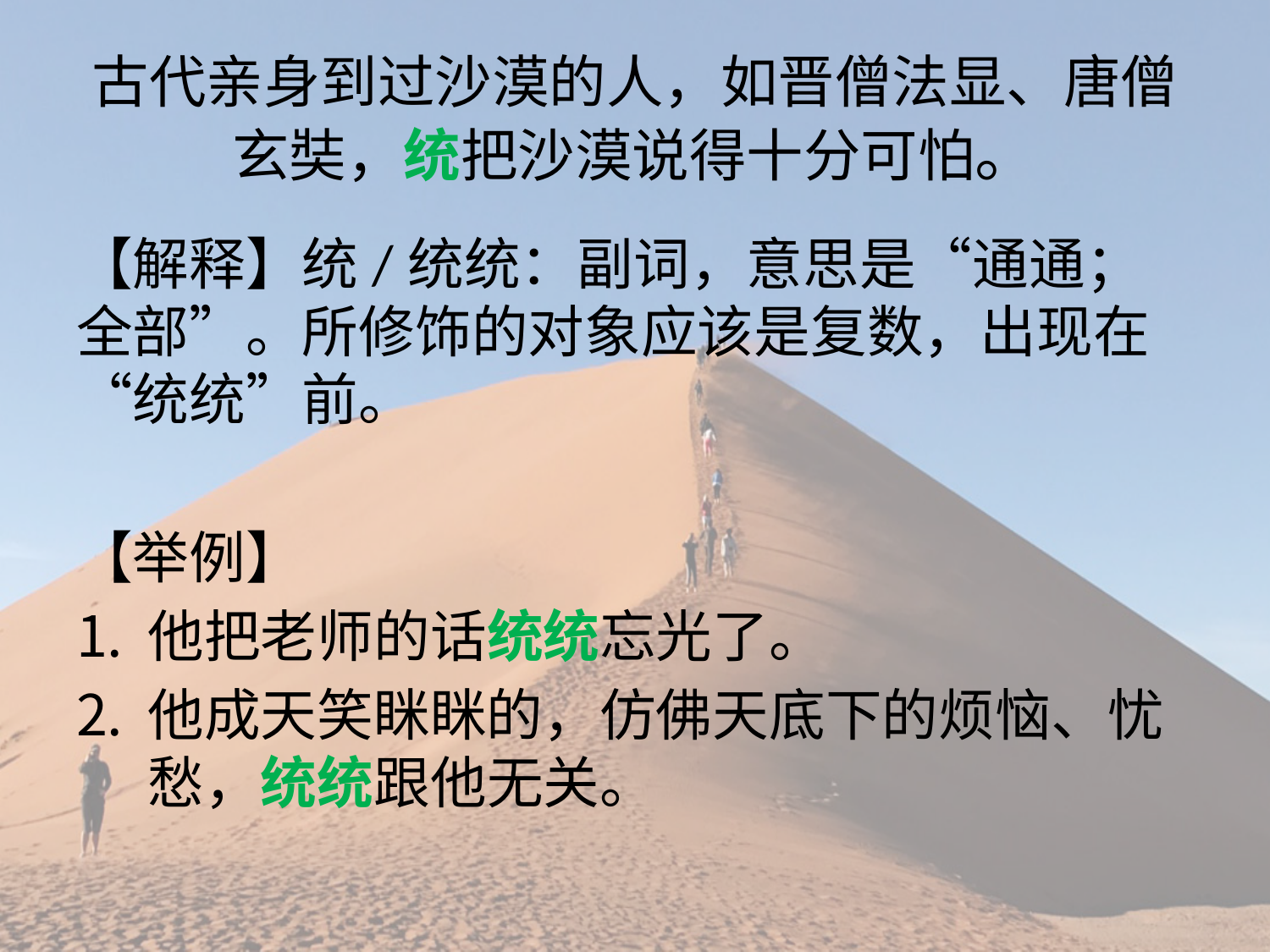

# 古代亲身到过沙漠的人，如晋僧法显、唐僧玄奘，统把沙漠说得十分可怕。
【解释】统/统统：副词，意思是“通通；全部”。所修饰的对象应该是复数，出现在“统统”前。

【举例】
他把老师的话统统忘光了。
他成天笑眯眯的，仿佛天底下的烦恼、忧愁，统统跟他无关。